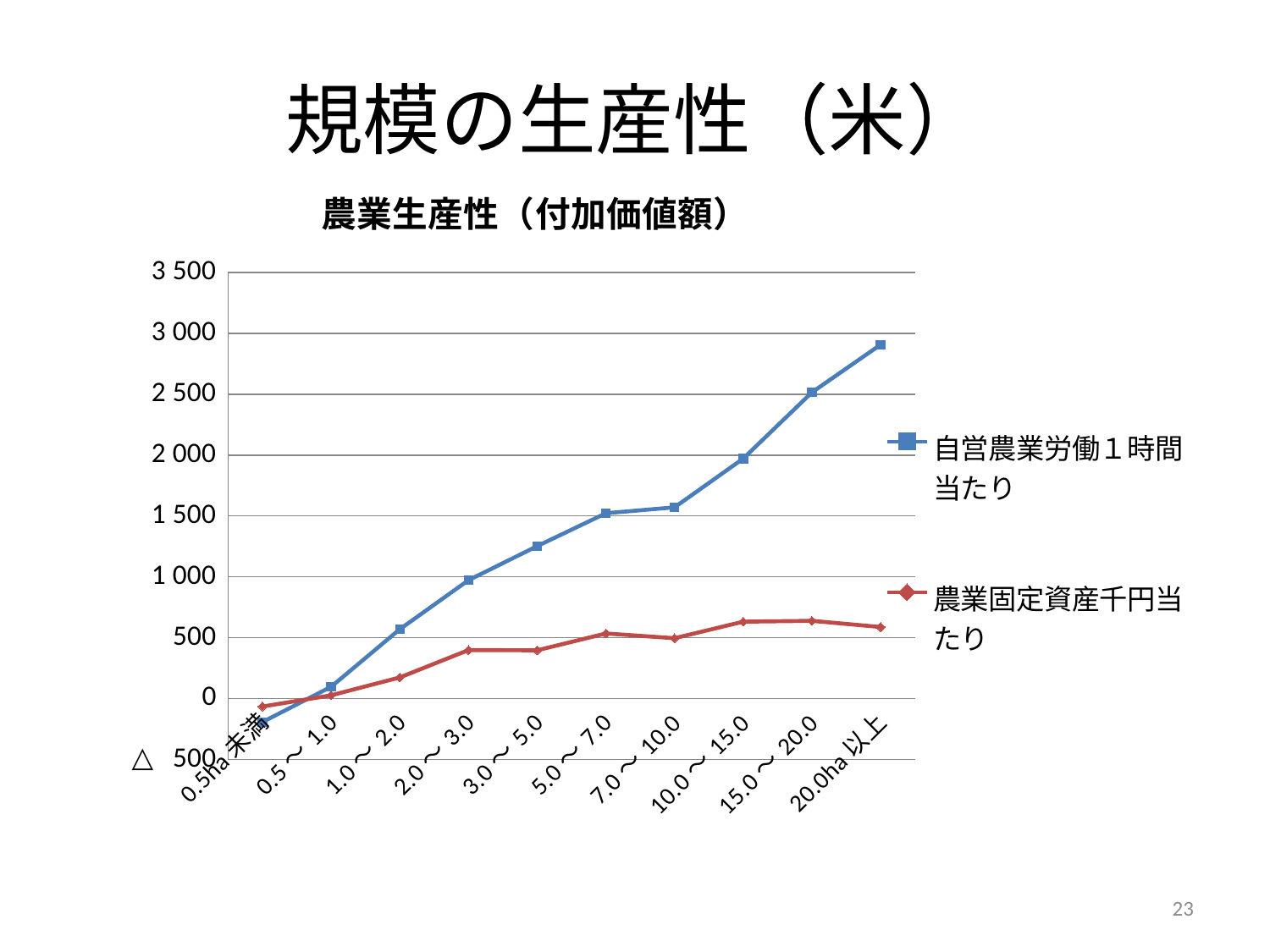

# 規模の生産性（米）

### Chart: 農業生産性（付加価値額）

| Category | 自営農業労働１時間当たり | 農業固定資産千円当たり |
|---|---|---|
| 0.5ha未満 | -194.0 | -66.0 |
| 0.5～1.0 | 96.0 | 26.0 |
| 1.0～2.0 | 569.0 | 173.0 |
| 2.0～3.0 | 972.0 | 398.0 |
| 3.0～5.0 | 1252.0 | 396.0 |
| 5.0～7.0 | 1522.0 | 534.0 |
| 7.0～10.0 | 1571.0 | 495.0 |
| 10.0～15.0 | 1972.0 | 631.0 |
| 15.0～20.0 | 2516.0 | 638.0 |
| 20.0ha以上 | 2908.0 | 587.0 |
23